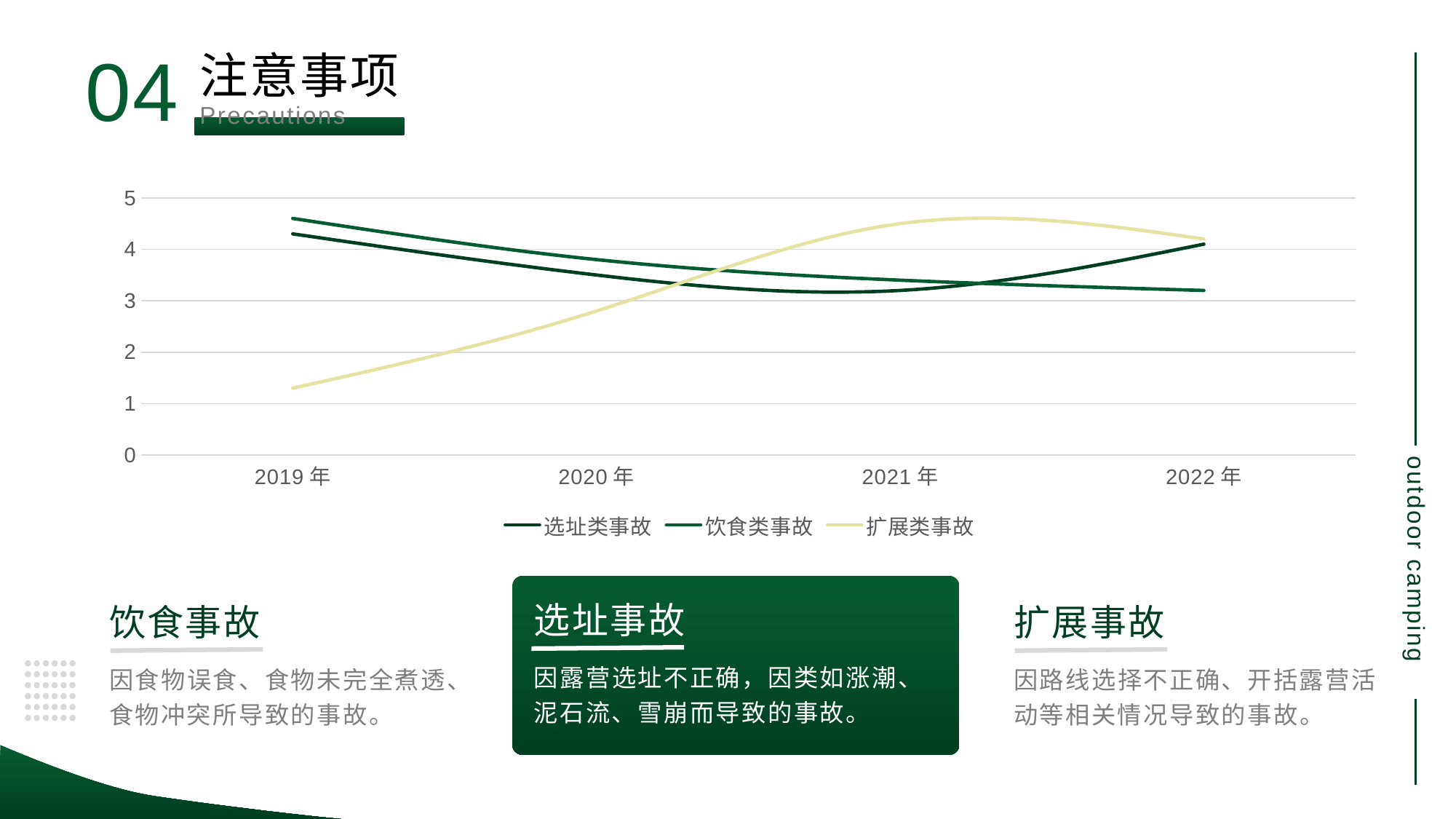

04
注意事项
Precautions

### Chart

| Category | 选址类事故 | 饮食类事故 | 扩展类事故 |
|---|---|---|---|
| 2019年 | 4.3 | 4.6 | 1.3 |
| 2020年 | 3.5 | 3.8 | 2.8 |
| 2021年 | 3.2 | 3.4 | 4.5 |
| 2022年 | 4.1 | 3.2 | 4.2 |
选址事故
饮食事故
扩展事故
因露营选址不正确，因类如涨潮、泥石流、雪崩而导致的事故。
因食物误食、食物未完全煮透、食物冲突所导致的事故。
因路线选择不正确、开括露营活动等相关情况导致的事故。